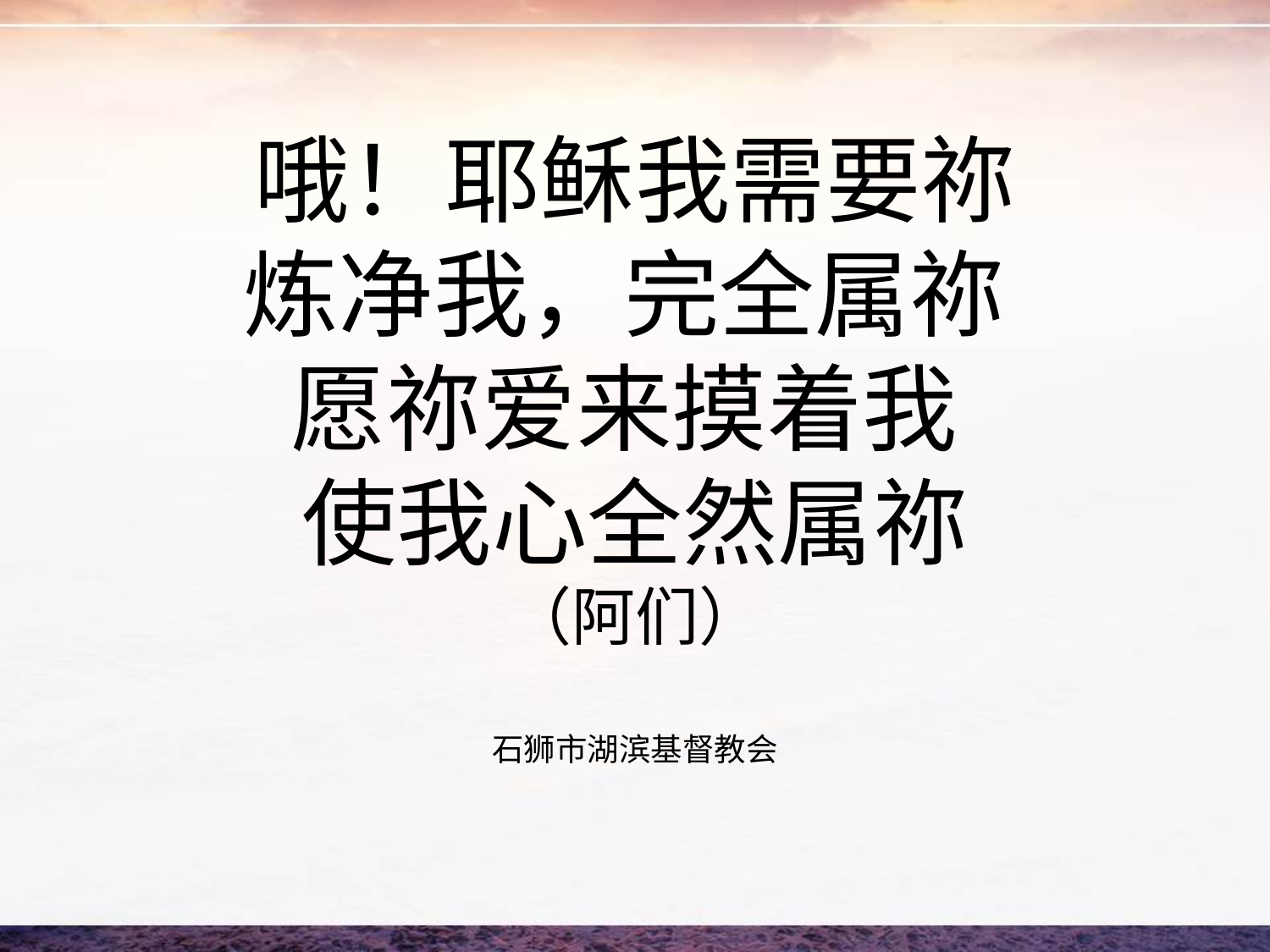

哦！耶稣我需要祢
炼净我，完全属祢
愿祢爱来摸着我
使我心全然属祢
（阿们）

石狮市湖滨基督教会